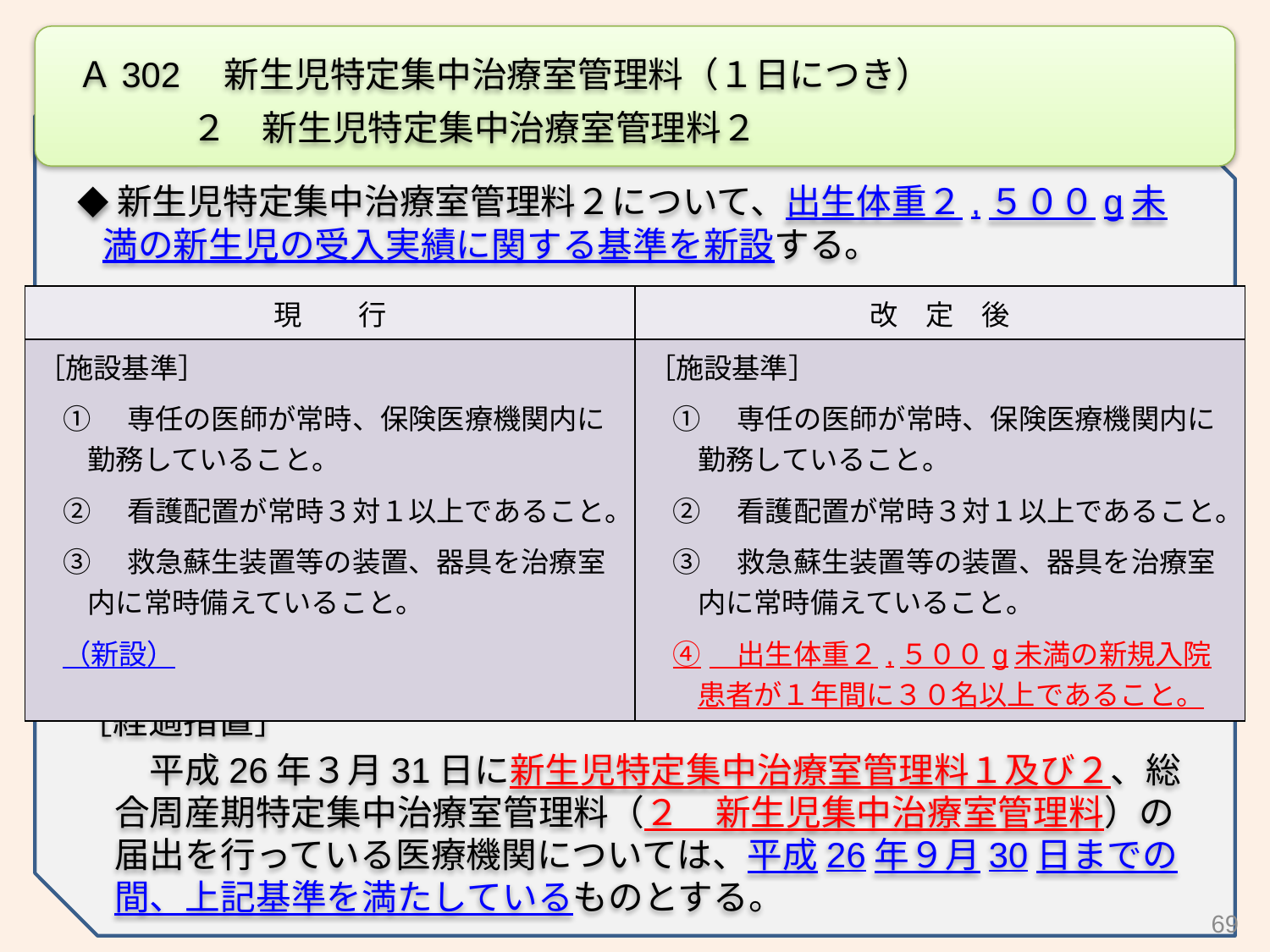

Ａ302　新生児特定集中治療室管理料（１日につき）
　　　 ２　新生児特定集中治療室管理料２
◆新生児特定集中治療室管理料２について、出生体重２,５００g未満の新生児の受入実績に関する基準を新設する。

［経過措置］
　平成26年３月31日に新生児特定集中治療室管理料１及び２、総合周産期特定集中治療室管理料（２　新生児集中治療室管理料）の届出を行っている医療機関については、平成26年９月30日までの間、上記基準を満たしているものとする。

| 現　　行 | 改　定　後 |
| --- | --- |
| ［施設基準］ ①　専任の医師が常時、保険医療機関内に勤務していること。 ②　看護配置が常時３対１以上であること。 ③　救急蘇生装置等の装置、器具を治療室内に常時備えていること。 （新設） | ［施設基準］ ①　専任の医師が常時、保険医療機関内に勤務していること。 ②　看護配置が常時３対１以上であること。 ③　救急蘇生装置等の装置、器具を治療室内に常時備えていること。 ④　出生体重２,５００g未満の新規入院患者が１年間に３０名以上であること。 |
69